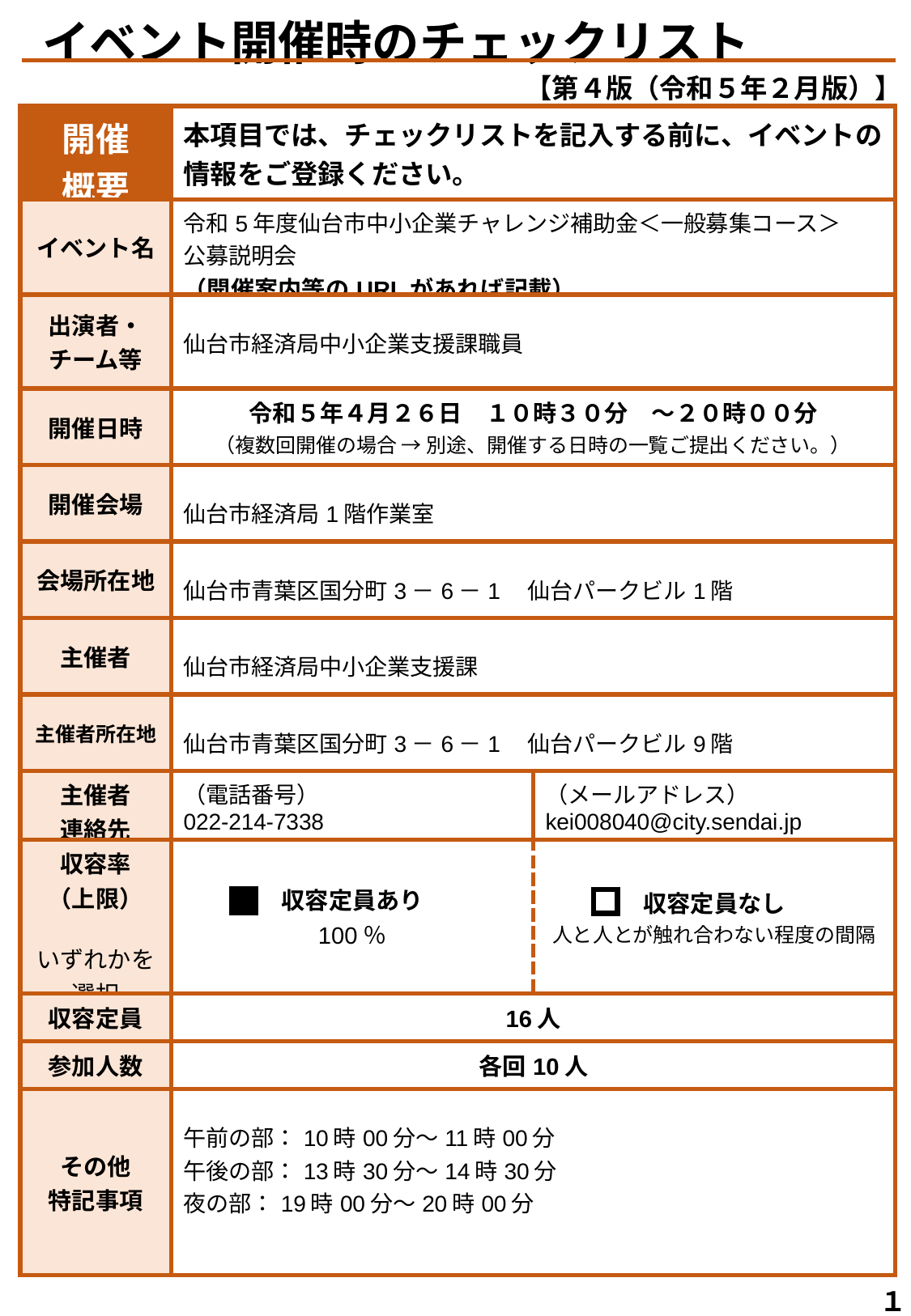

イベント開催時のチェックリスト
【第４版（令和５年２月版）】
| 開催 概要 | 本項目では、チェックリストを記入する前に、イベントの情報をご登録ください。 |  |
| --- | --- | --- |
| イベント名 | 令和5年度仙台市中小企業チャレンジ補助金＜一般募集コース＞ 公募説明会 （開催案内等のURLがあれば記載） |  |
| 出演者・ チーム等 | 仙台市経済局中小企業支援課職員 |  |
| 開催日時 | 令和５年４月２６日　１０時３０分　～２０時００分 （複数回開催の場合 → 別途、開催する日時の一覧ご提出ください。） |  |
| 開催会場 | 仙台市経済局1階作業室 |  |
| 会場所在地 | 仙台市青葉区国分町3－6－1　仙台パークビル1階 |  |
| 主催者 | 仙台市経済局中小企業支援課 |  |
| 主催者所在地 | 仙台市青葉区国分町3－6－1　仙台パークビル9階 |  |
| 主催者 連絡先 | （電話番号） 022-214-7338 | （メールアドレス） kei008040@city.sendai.jp |
| 収容率 （上限） いずれかを選択 | 収容定員あり 100％ | 収容定員なし 人と人とが触れ合わない程度の間隔 |
| 収容定員 | 16人 |  |
| 参加人数 | 各回10人 |  |
| その他 特記事項 | 午前の部：10時00分～11時00分 午後の部：13時30分～14時30分 夜の部：19時00分～20時00分 |  |

１